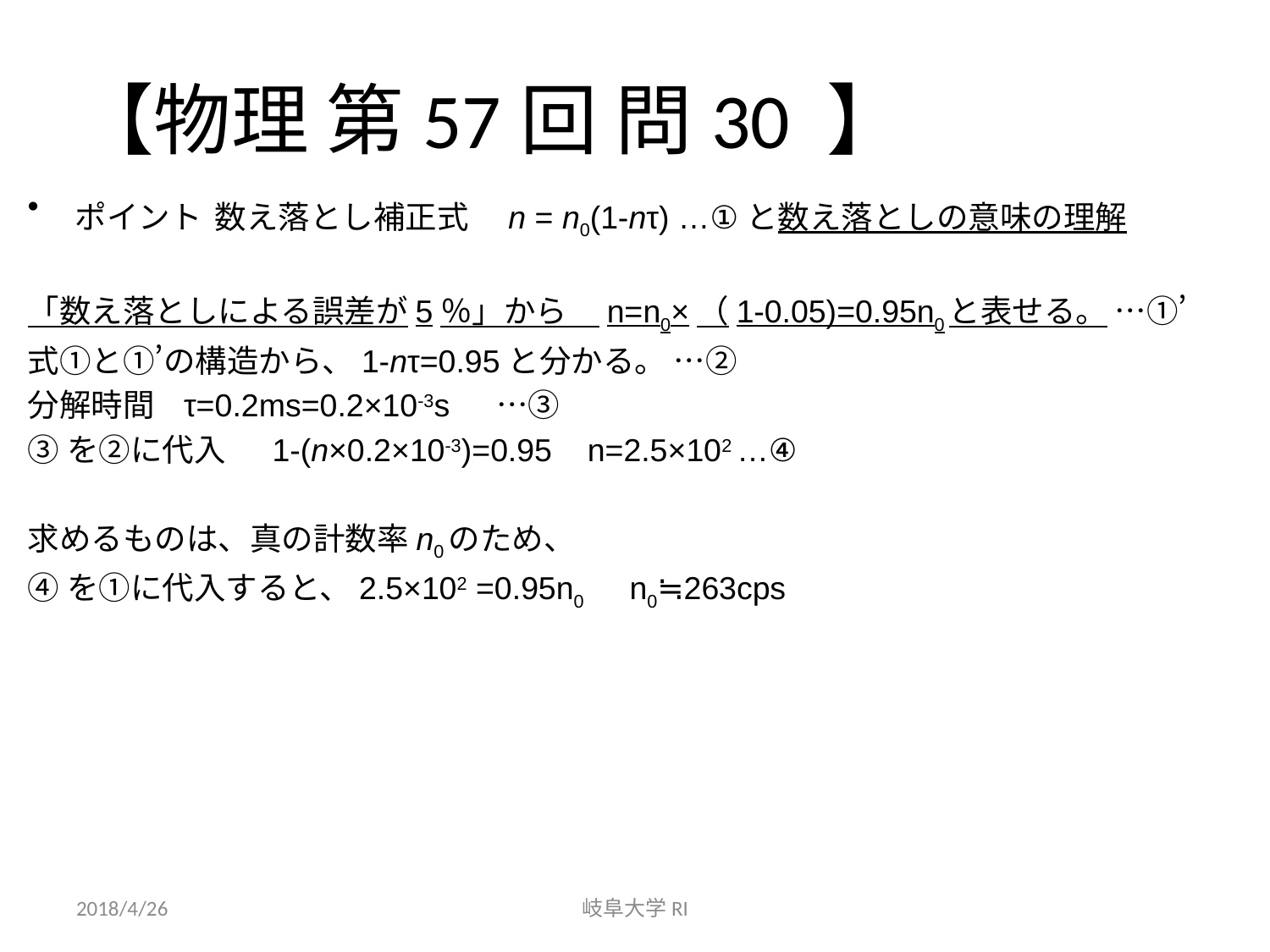

# 【物理 第57回 問30 】
ポイント 数え落とし補正式　n = n0(1-nτ) …①と数え落としの意味の理解

「数え落としによる誤差が5％」から　n=n0×（1-0.05)=0.95n0と表せる。 …①’
式①と①’の構造から、1-nτ=0.95と分かる。 …②
分解時間   τ=0.2ms=0.2×10-3s　 …③
③を②に代入　 1-(n×0.2×10-3)=0.95    n=2.5×102 …④

求めるものは、真の計数率n0のため、
④を①に代入すると、2.5×102 =0.95n0　　n0≒263cps
2018/4/26
岐阜大学RI